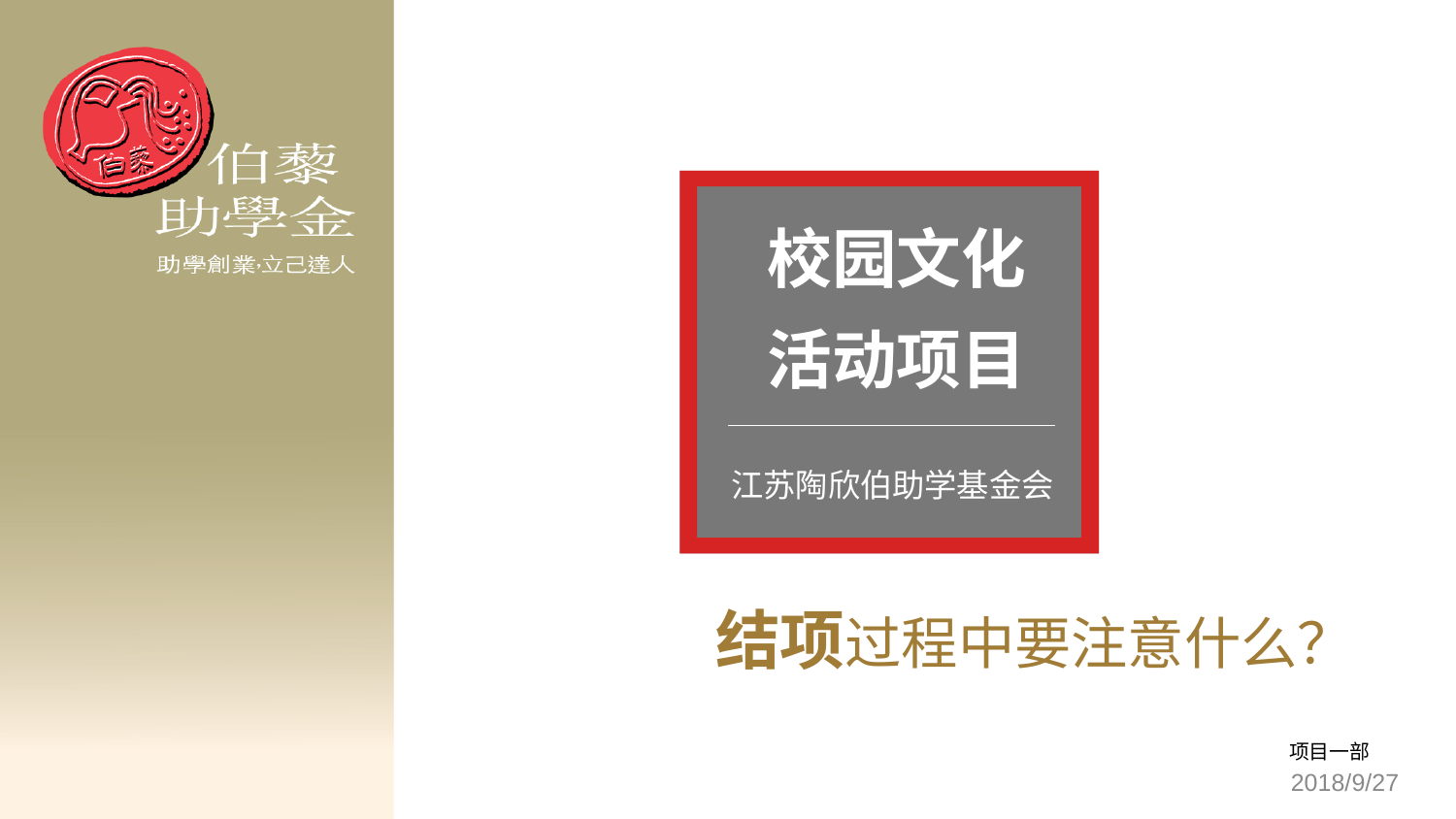

校园文化活动项目
江苏陶欣伯助学基金会
结项过程中要注意什么？
项目一部
2018/9/27